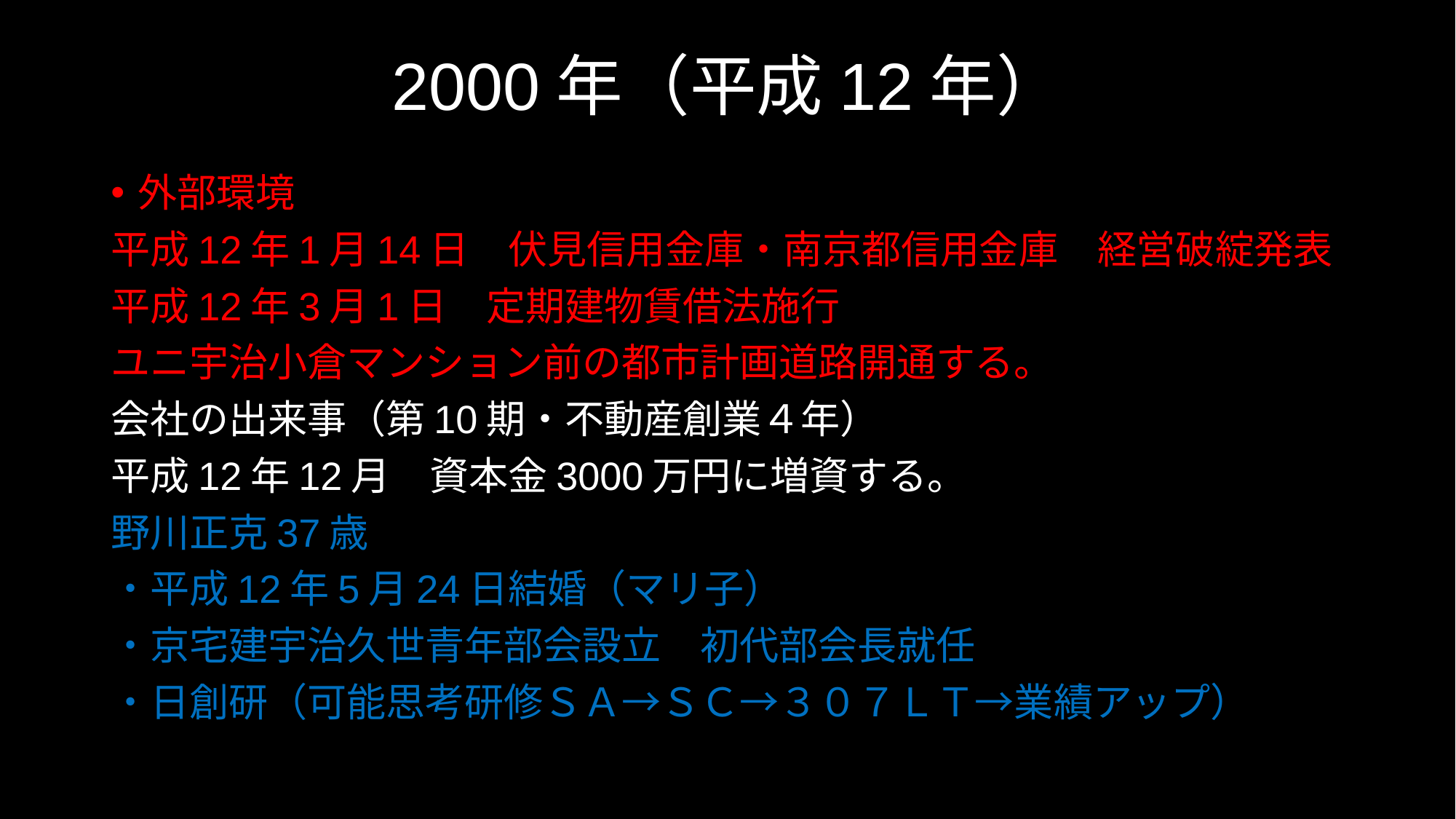

# 2000年（平成12年）
外部環境
平成12年1月14日　伏見信用金庫・南京都信用金庫　経営破綻発表
平成12年3月1日　定期建物賃借法施行
ユニ宇治小倉マンション前の都市計画道路開通する。
会社の出来事（第10期・不動産創業４年）
平成12年12月　資本金3000万円に増資する。
野川正克37歳
・平成12年5月24日結婚（マリ子）
・京宅建宇治久世青年部会設立　初代部会長就任
・日創研（可能思考研修ＳＡ→ＳＣ→３０７ＬＴ→業績アップ）